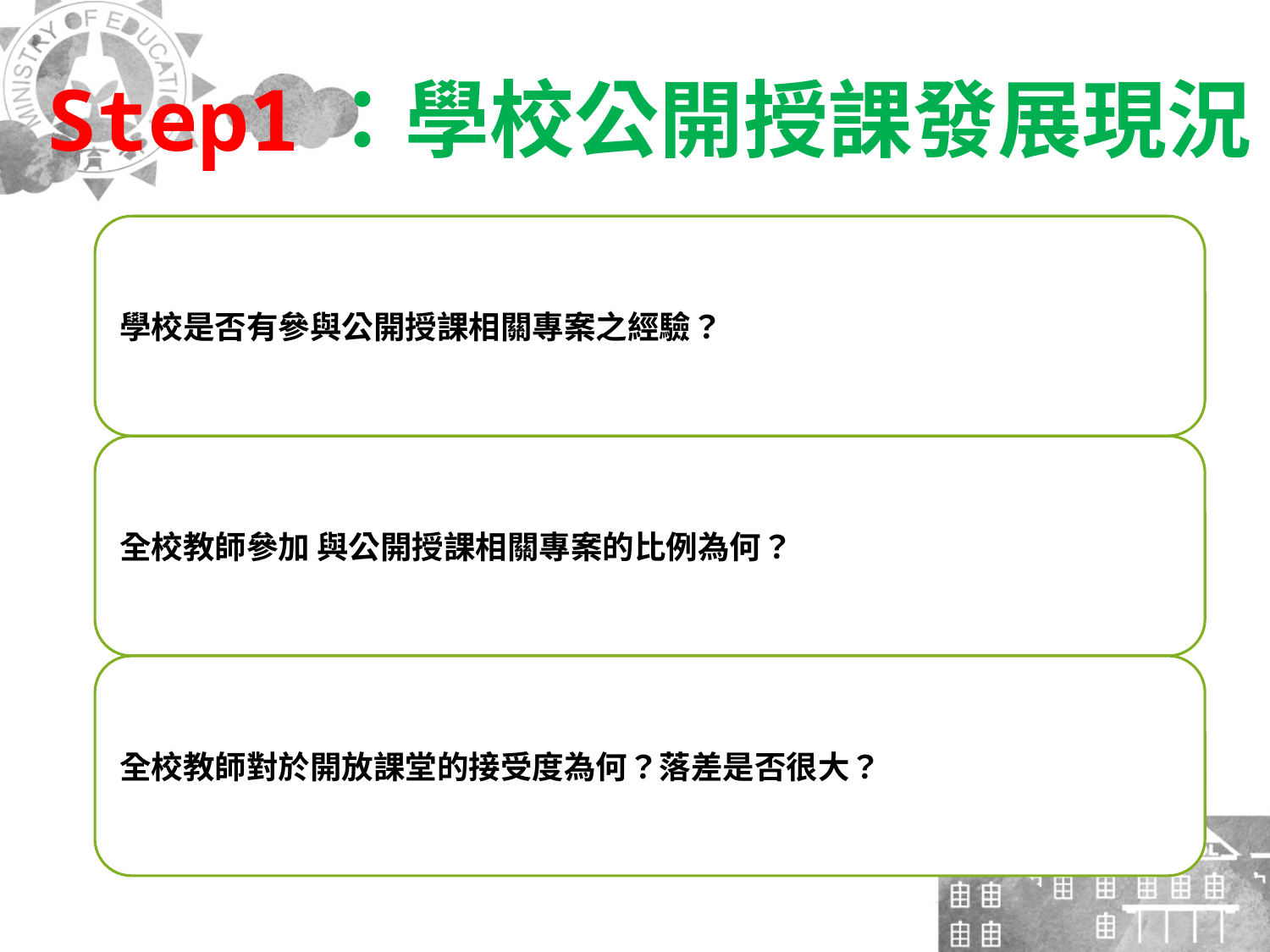

Step1：學校公開授課發展現況
學校是否有參與公開授課相關專案之經驗？
全校教師參加 與公開授課相關專案的比例為何？
全校教師對於開放課堂的接受度為何？落差是否很大？